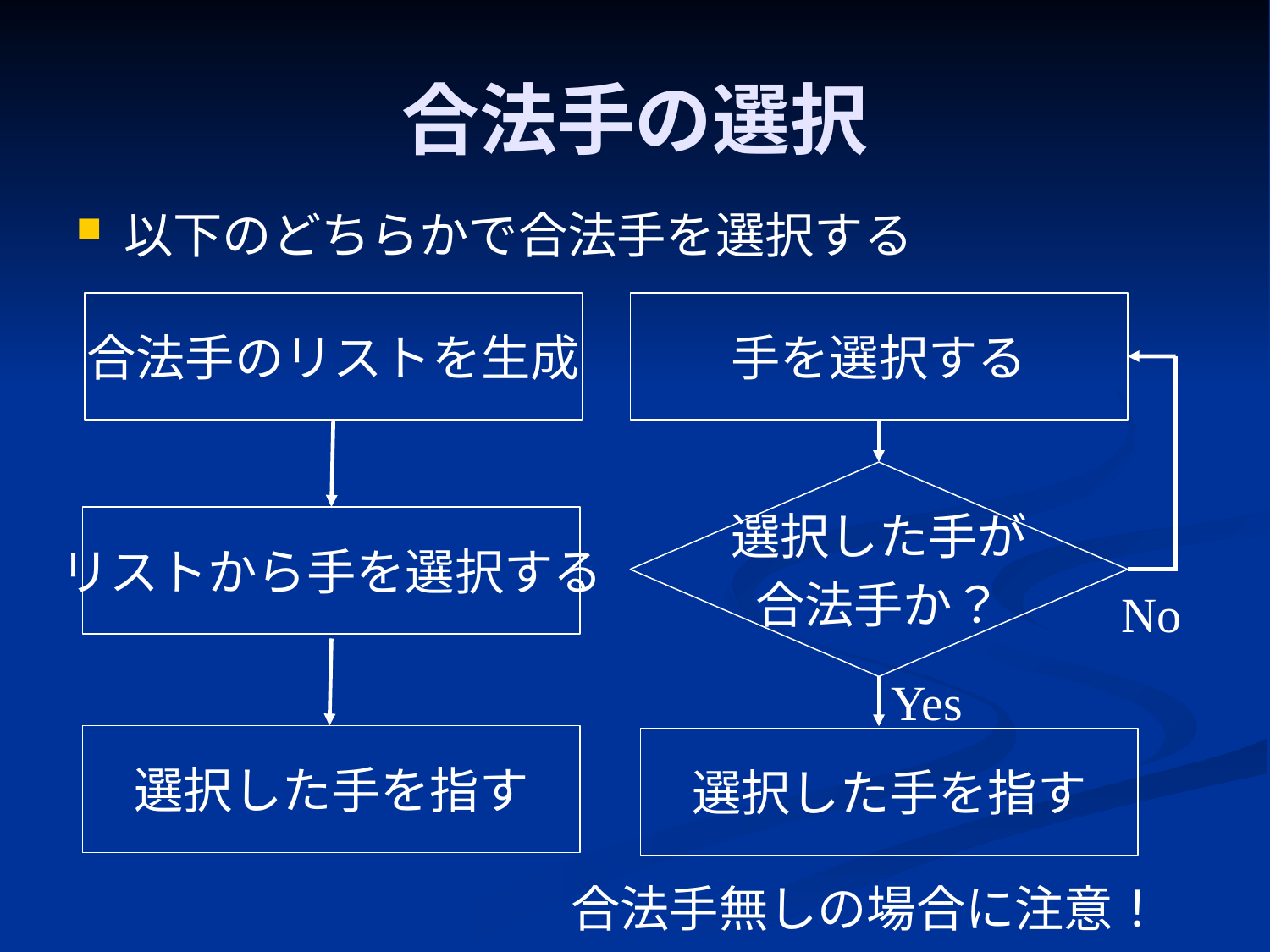

# 合法手の選択
以下のどちらかで合法手を選択する
合法手のリストを生成
手を選択する
選択した手が
合法手か？
リストから手を選択する
No
Yes
選択した手を指す
選択した手を指す
合法手無しの場合に注意！